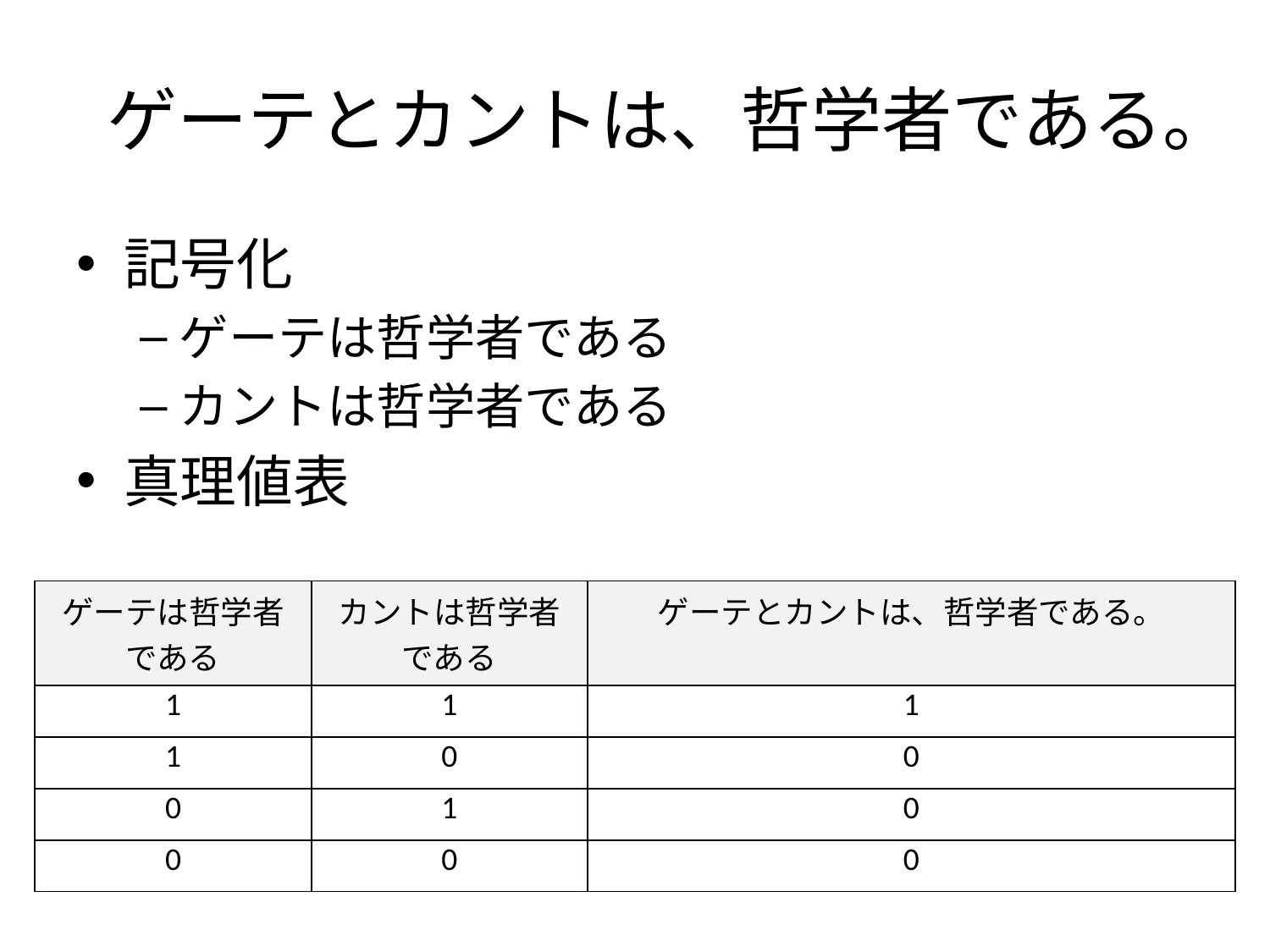

# ゲーテとカントは、哲学者である。
記号化
ゲーテは哲学者である
カントは哲学者である
真理値表
| ゲーテは哲学者である | カントは哲学者である | ゲーテとカントは、哲学者である。 |
| --- | --- | --- |
| 1 | 1 | 1 |
| 1 | 0 | 0 |
| 0 | 1 | 0 |
| 0 | 0 | 0 |